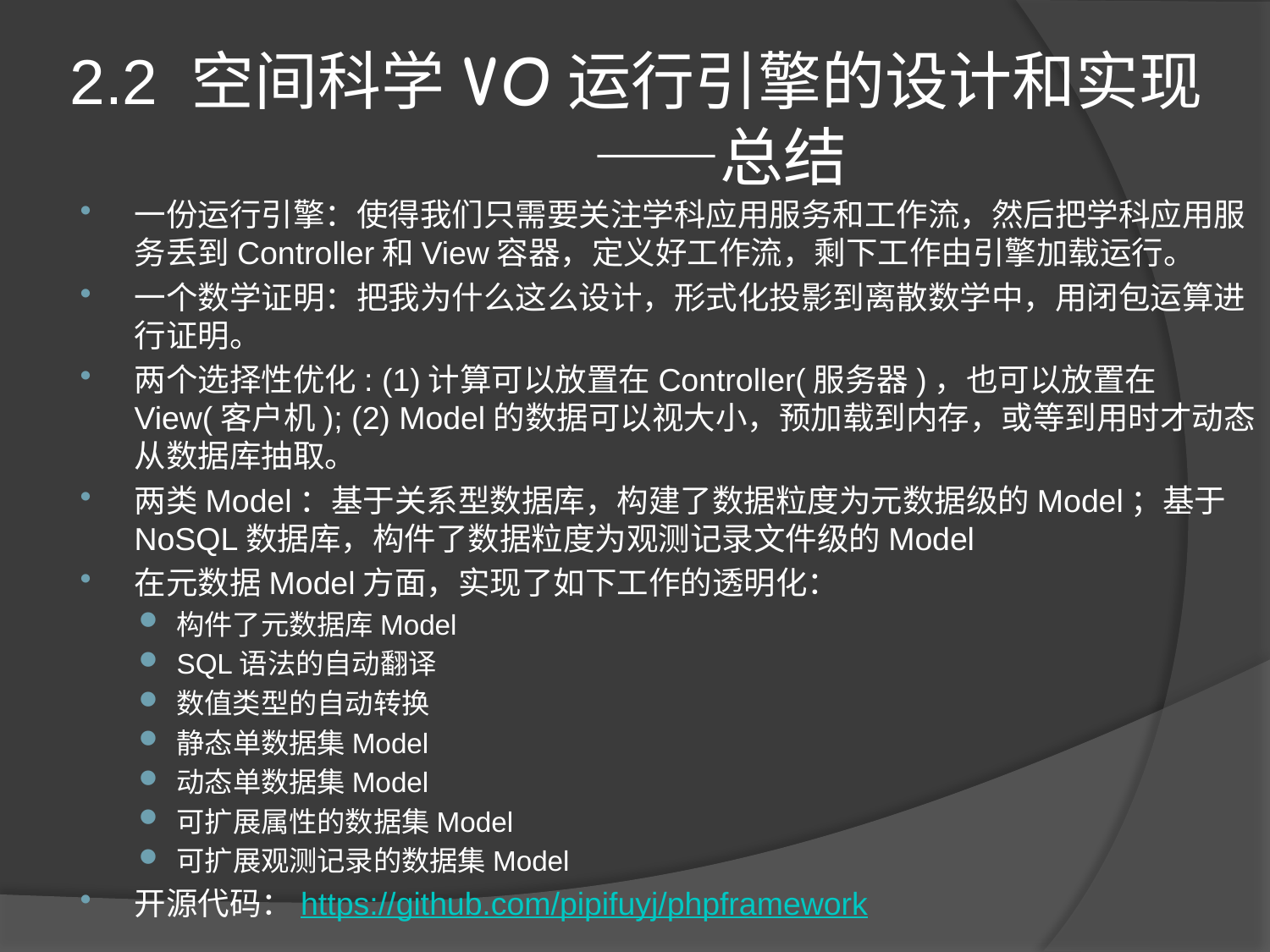

# 2.2 空间科学VO运行引擎的设计和实现 ——总结
一份运行引擎：使得我们只需要关注学科应用服务和工作流，然后把学科应用服务丢到Controller和View容器，定义好工作流，剩下工作由引擎加载运行。
一个数学证明：把我为什么这么设计，形式化投影到离散数学中，用闭包运算进行证明。
两个选择性优化: (1)计算可以放置在Controller(服务器)，也可以放置在View(客户机); (2) Model的数据可以视大小，预加载到内存，或等到用时才动态从数据库抽取。
两类Model：基于关系型数据库，构建了数据粒度为元数据级的Model；基于NoSQL数据库，构件了数据粒度为观测记录文件级的Model
在元数据Model方面，实现了如下工作的透明化：
构件了元数据库Model
SQL语法的自动翻译
数值类型的自动转换
静态单数据集Model
动态单数据集Model
可扩展属性的数据集Model
可扩展观测记录的数据集Model
开源代码：https://github.com/pipifuyj/phpframework